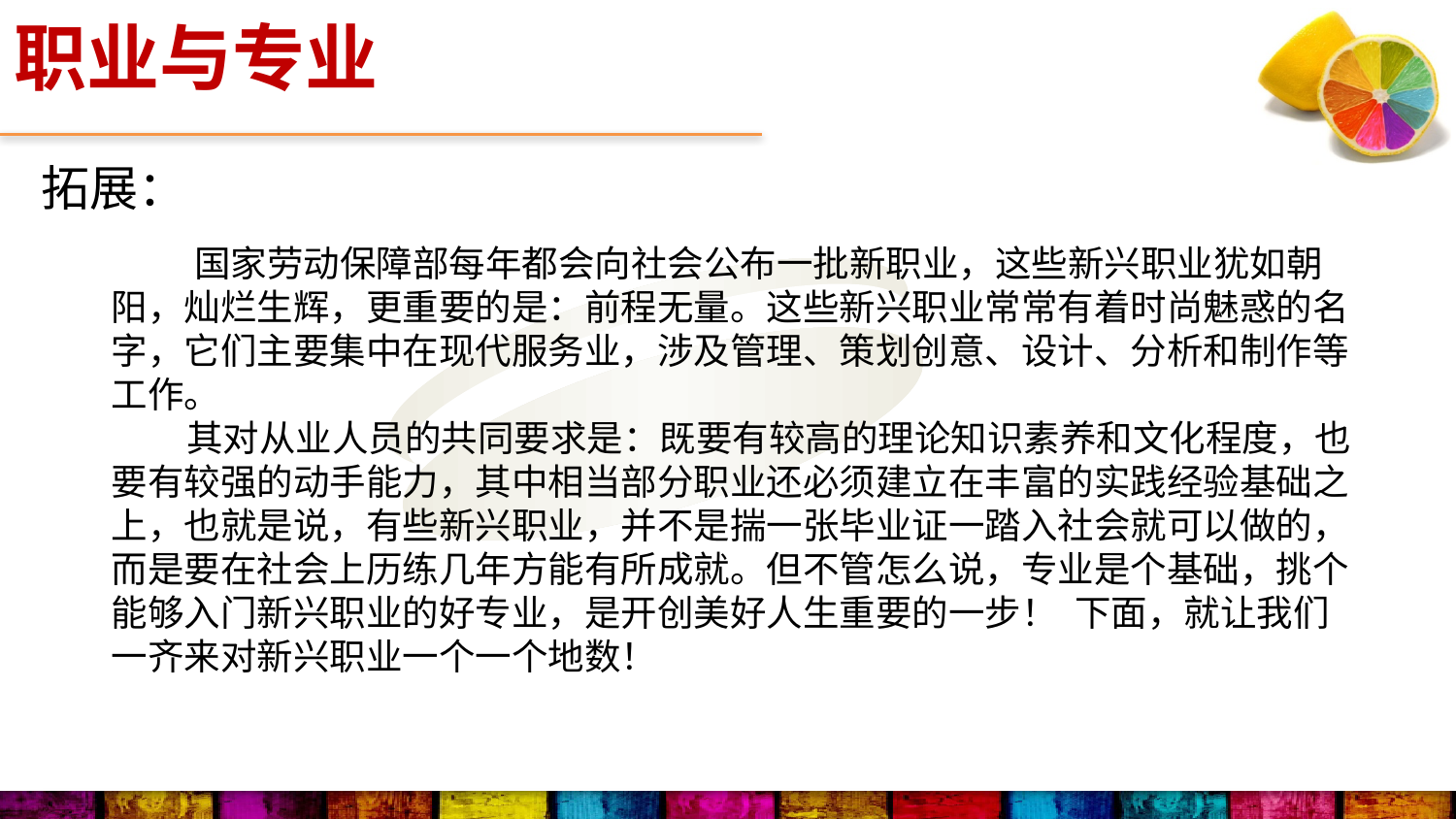

职业与专业

拓展：
         国家劳动保障部每年都会向社会公布一批新职业，这些新兴职业犹如朝阳，灿烂生辉，更重要的是：前程无量。这些新兴职业常常有着时尚魅惑的名字，它们主要集中在现代服务业，涉及管理、策划创意、设计、分析和制作等工作。
        其对从业人员的共同要求是：既要有较高的理论知识素养和文化程度，也要有较强的动手能力，其中相当部分职业还必须建立在丰富的实践经验基础之上，也就是说，有些新兴职业，并不是揣一张毕业证一踏入社会就可以做的，而是要在社会上历练几年方能有所成就。但不管怎么说，专业是个基础，挑个能够入门新兴职业的好专业，是开创美好人生重要的一步！  下面，就让我们一齐来对新兴职业一个一个地数！
FPA性格色彩的使命